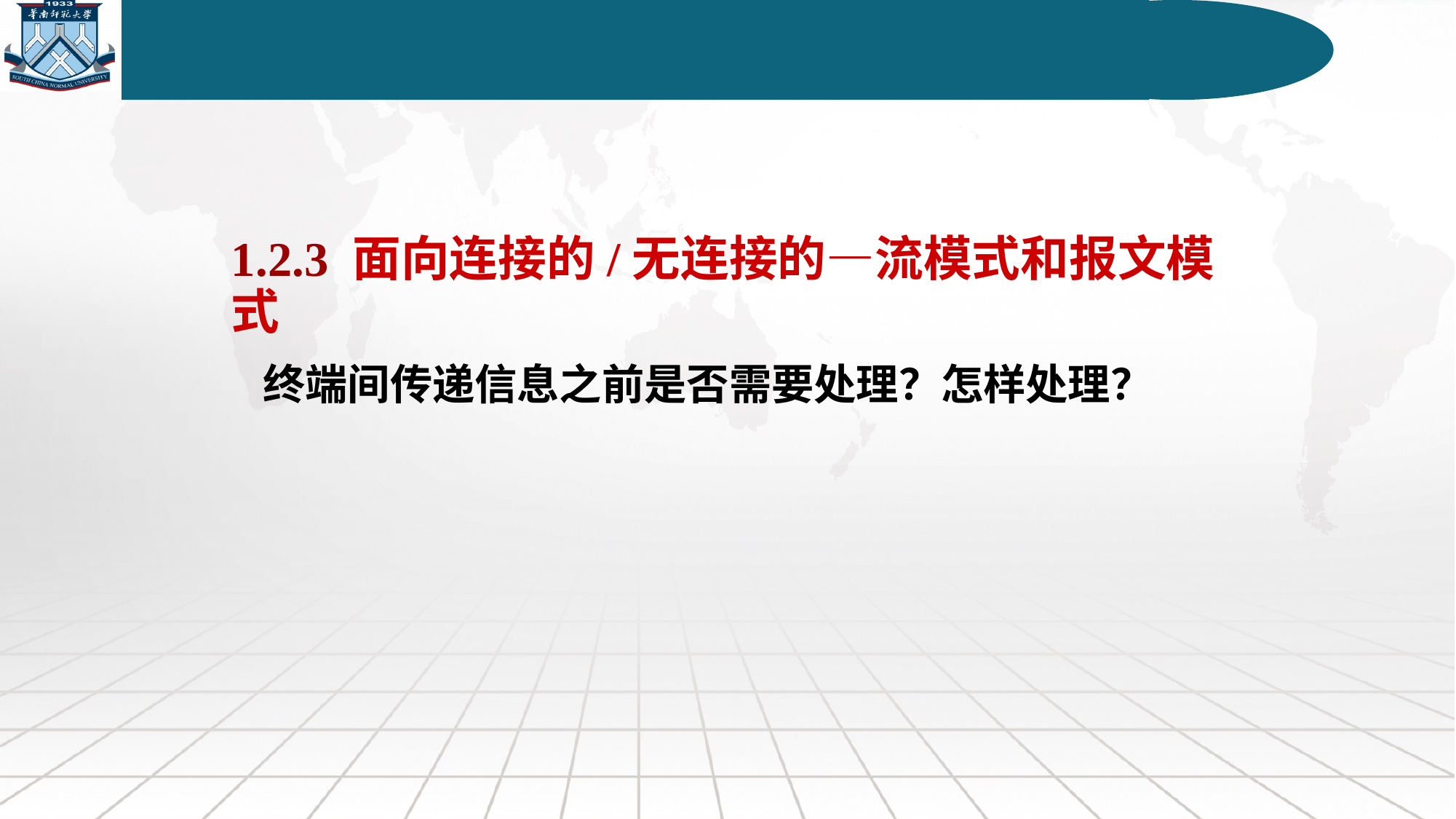

1.2.3 面向连接的/无连接的—流模式和报文模式
    终端间传递信息之前是否需要处理？怎样处理？